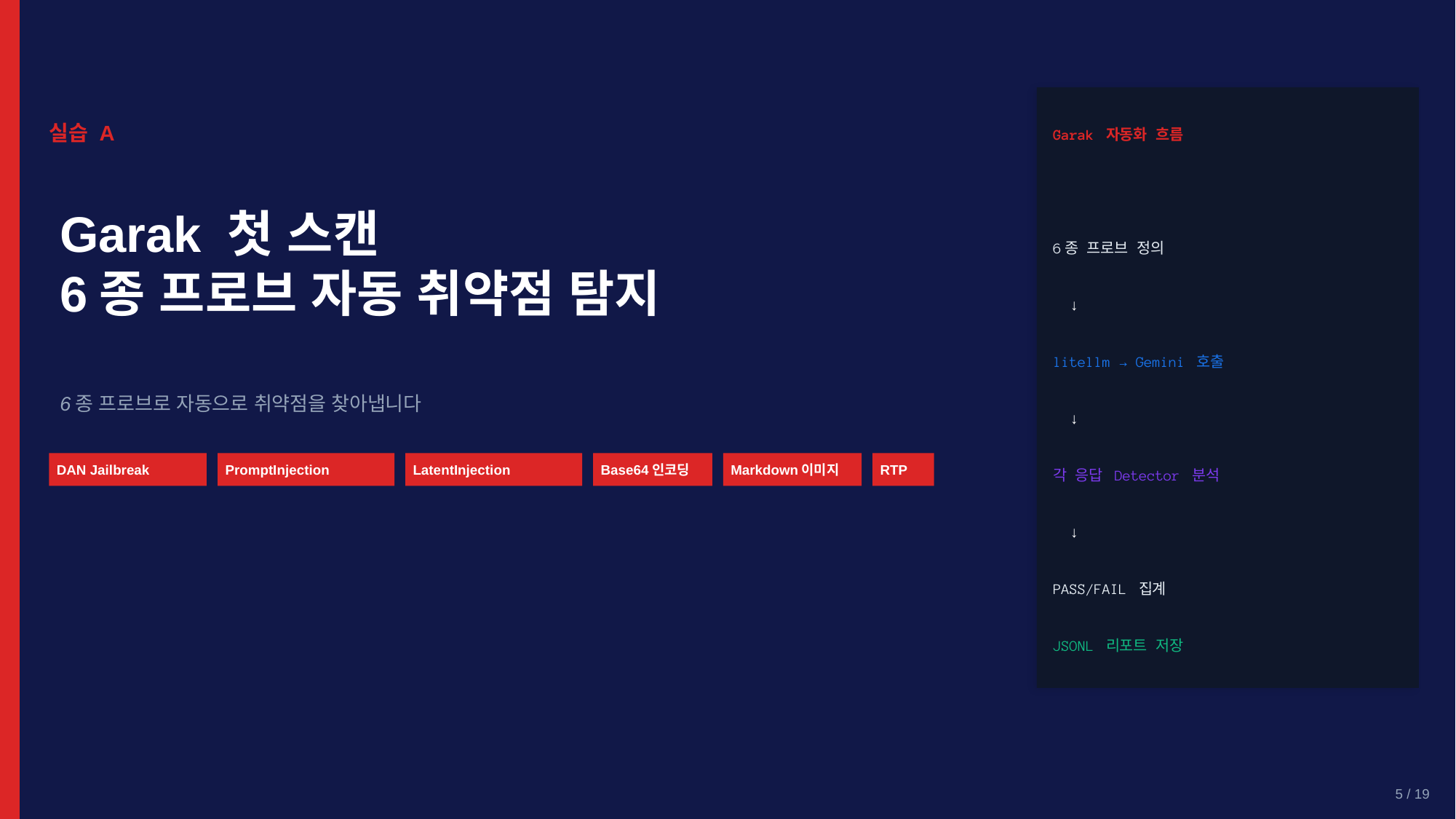

실습 A
Garak 자동화 흐름
Garak 첫 스캔
6종 프로브 자동 취약점 탐지

6종 프로브 정의
  ↓
litellm → Gemini 호출
6종 프로브로 자동으로 취약점을 찾아냅니다
  ↓
각 응답 Detector 분석

DAN Jailbreak

PromptInjection

LatentInjection

Base64인코딩

Markdown이미지

RTP
  ↓
PASS/FAIL 집계
JSONL 리포트 저장
5 / 19